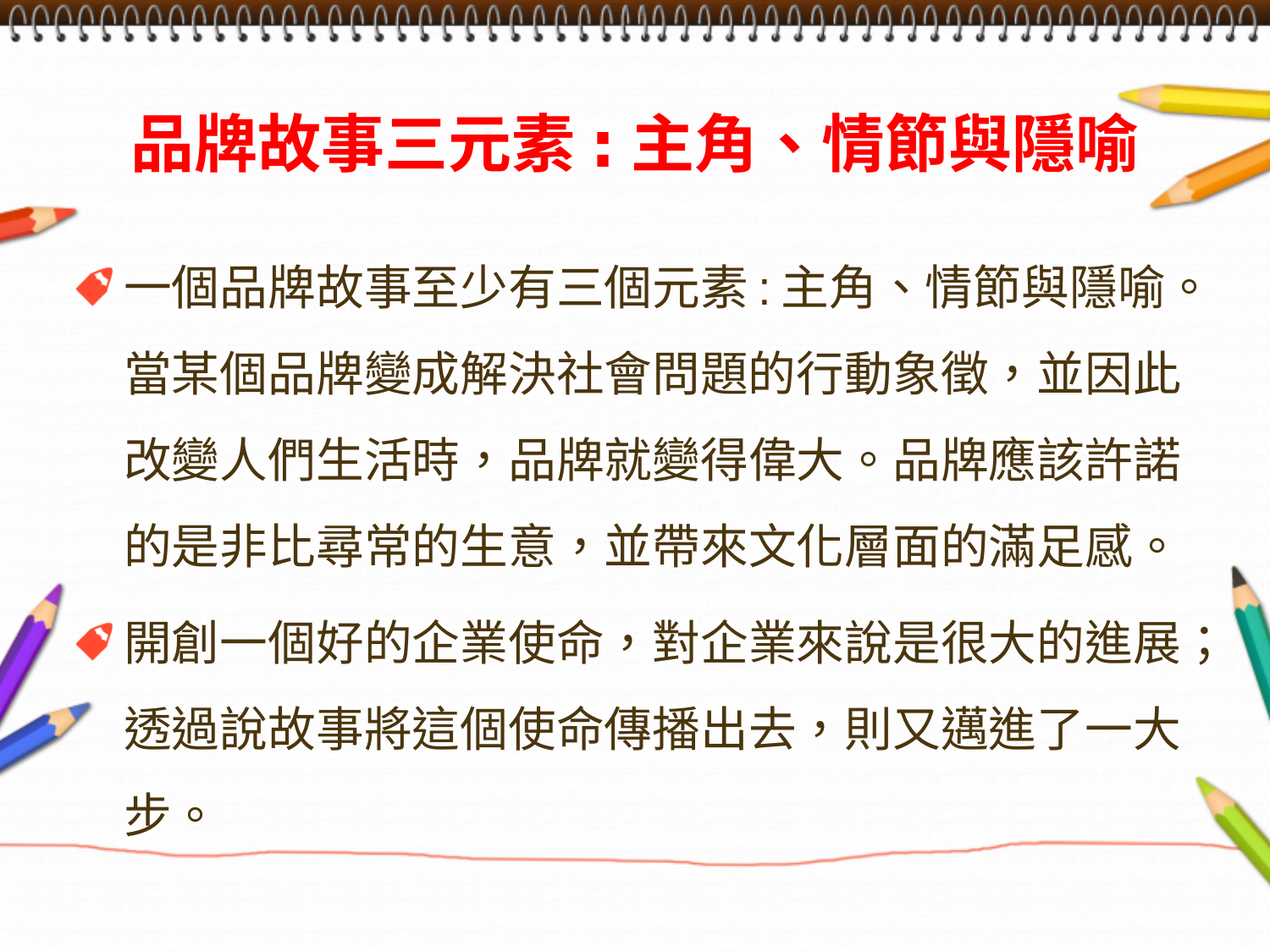

# 品牌故事三元素:主角、情節與隱喻
一個品牌故事至少有三個元素:主角、情節與隱喻。當某個品牌變成解決社會問題的行動象徵，並因此改變人們生活時，品牌就變得偉大。品牌應該許諾的是非比尋常的生意，並帶來文化層面的滿足感。
開創一個好的企業使命，對企業來說是很大的進展；透過說故事將這個使命傳播出去，則又邁進了一大步。